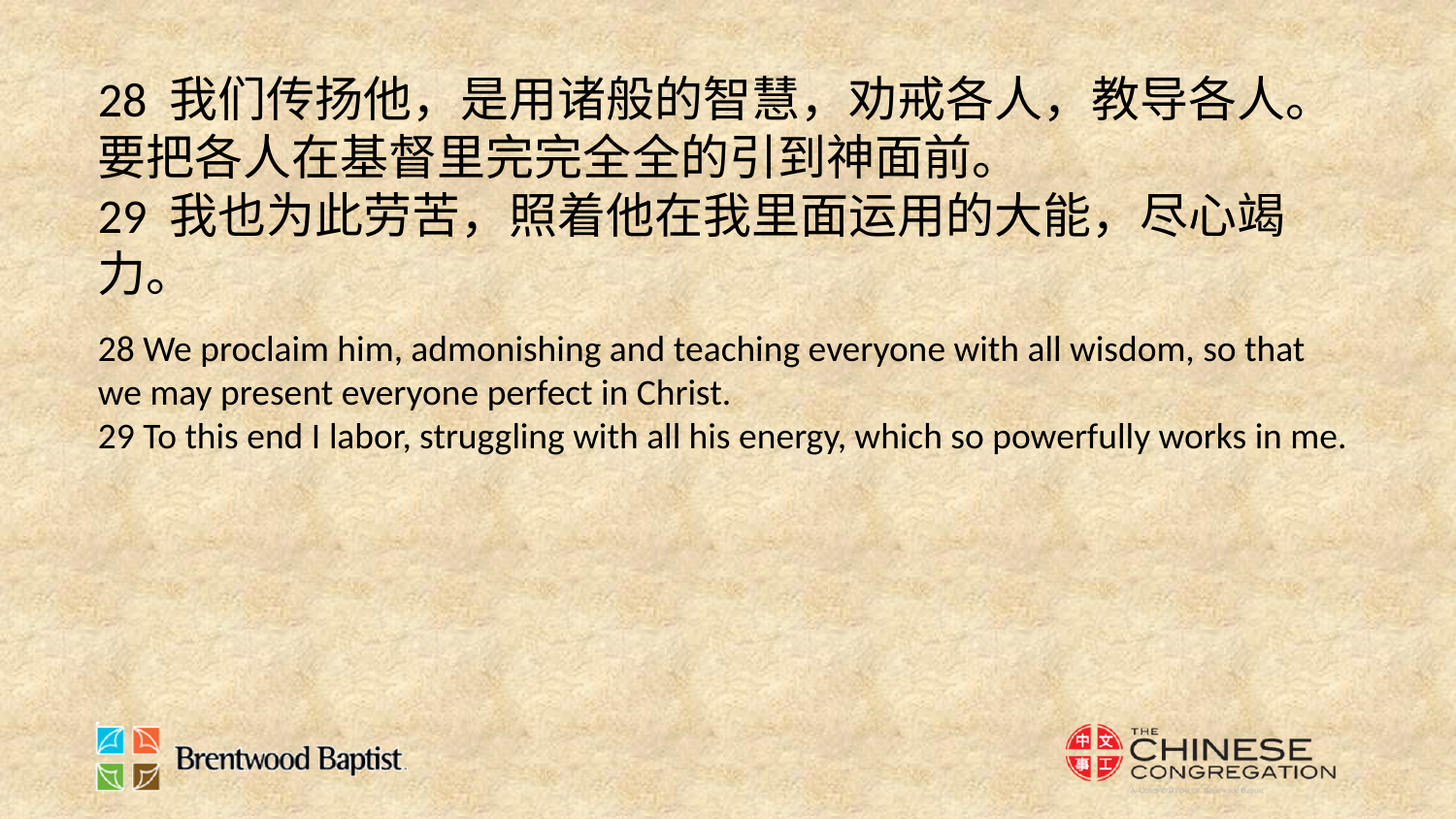

28 我们传扬他，是用诸般的智慧，劝戒各人，教导各人。要把各人在基督里完完全全的引到神面前。
29 我也为此劳苦，照着他在我里面运用的大能，尽心竭力。

28 We proclaim him, admonishing and teaching everyone with all wisdom, so that we may present everyone perfect in Christ.
29 To this end I labor, struggling with all his energy, which so powerfully works in me.